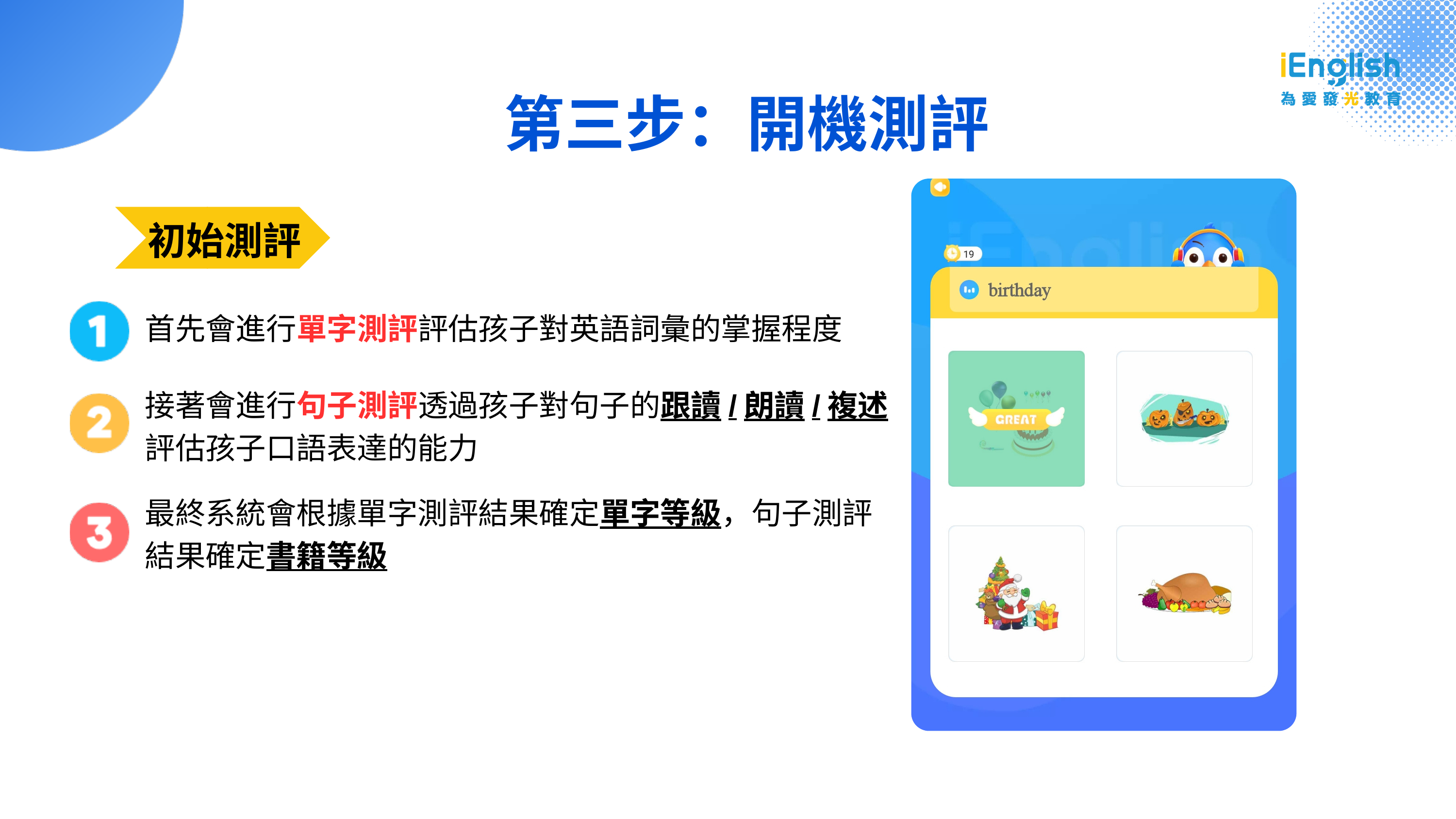

第三步：開機測評

初始測評

首先會進行單字測評評估孩子對英語詞彙的掌握程度
接著會進行句子測評透過孩子對句子的跟讀/朗讀/複述
評估孩子口語表達的能力

最終系統會根據單字測評結果確定單字等級，句子測評
結果確定書籍等級